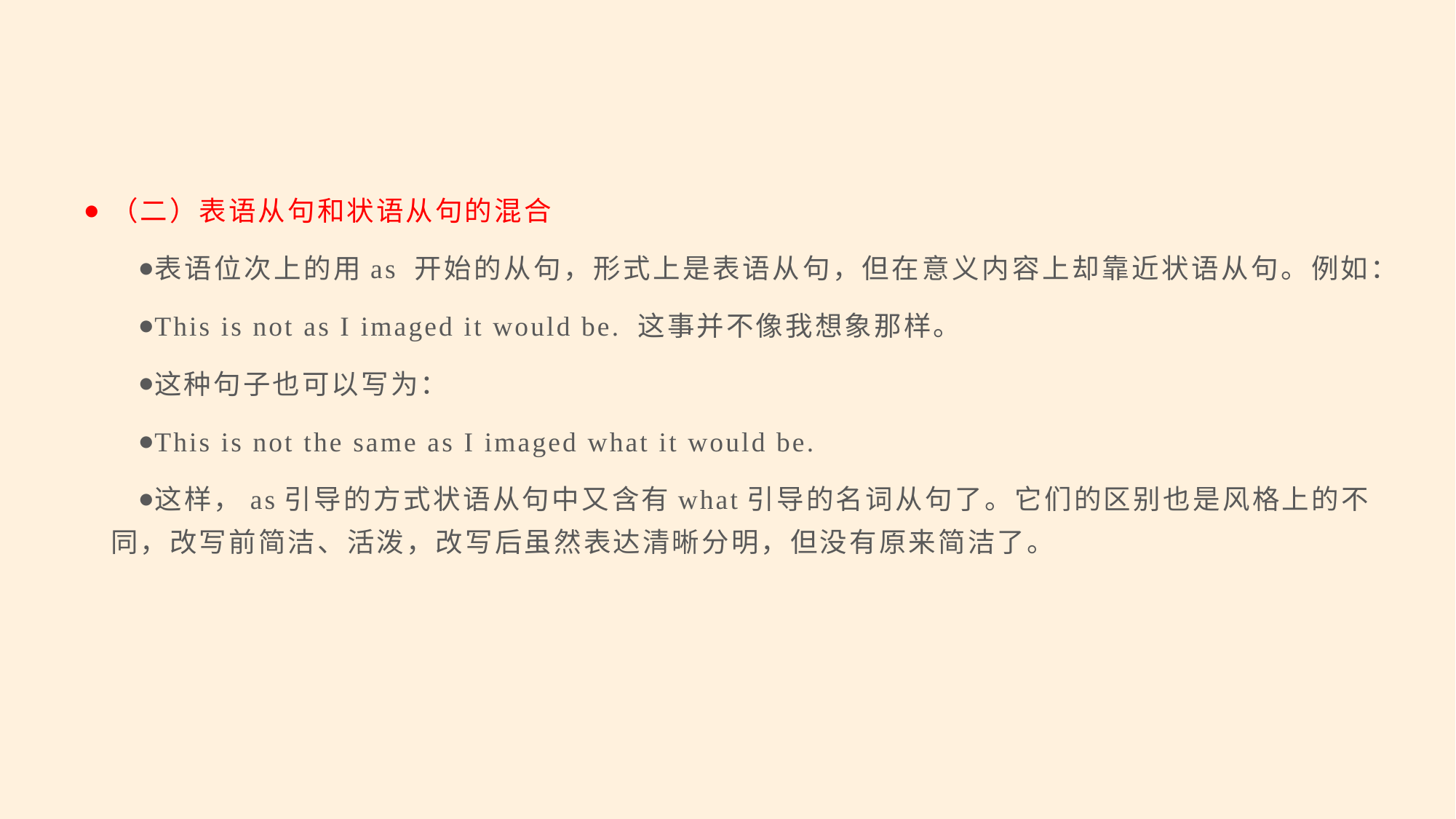

#
（二）表语从句和状语从句的混合
表语位次上的用as 开始的从句，形式上是表语从句，但在意义内容上却靠近状语从句。例如：
This is not as I imaged it would be. 这事并不像我想象那样。
这种句子也可以写为：
This is not the same as I imaged what it would be.
这样，as引导的方式状语从句中又含有what引导的名词从句了。它们的区别也是风格上的不同，改写前简洁、活泼，改写后虽然表达清晰分明，但没有原来简洁了。